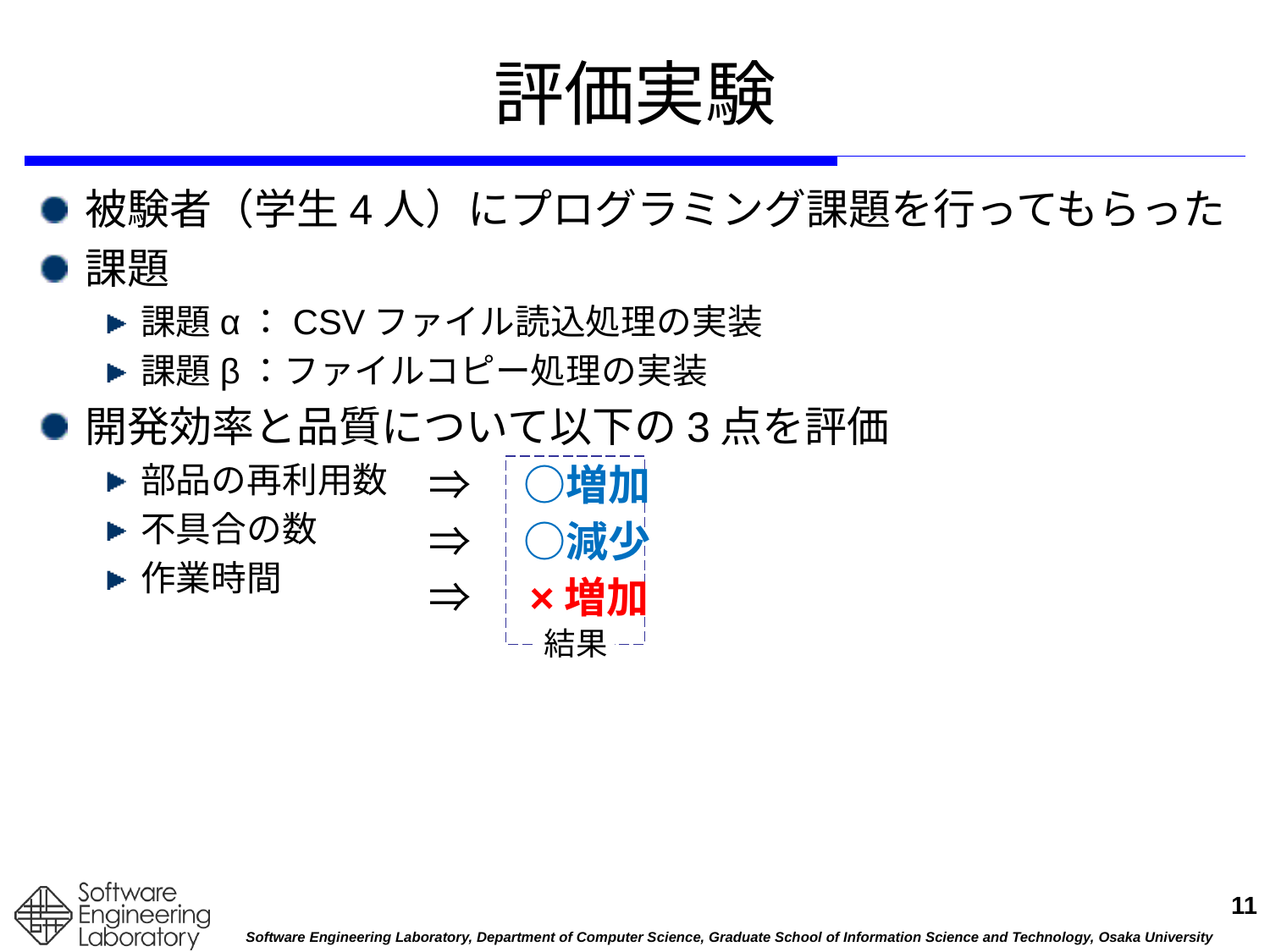

# 評価実験
被験者（学生4人）にプログラミング課題を行ってもらった
課題
課題α：CSVファイル読込処理の実装
課題β：ファイルコピー処理の実装
開発効率と品質について以下の3点を評価
部品の再利用数
不具合の数
作業時間
⇒　○増加
⇒　○減少
⇒　 ×増加

結果